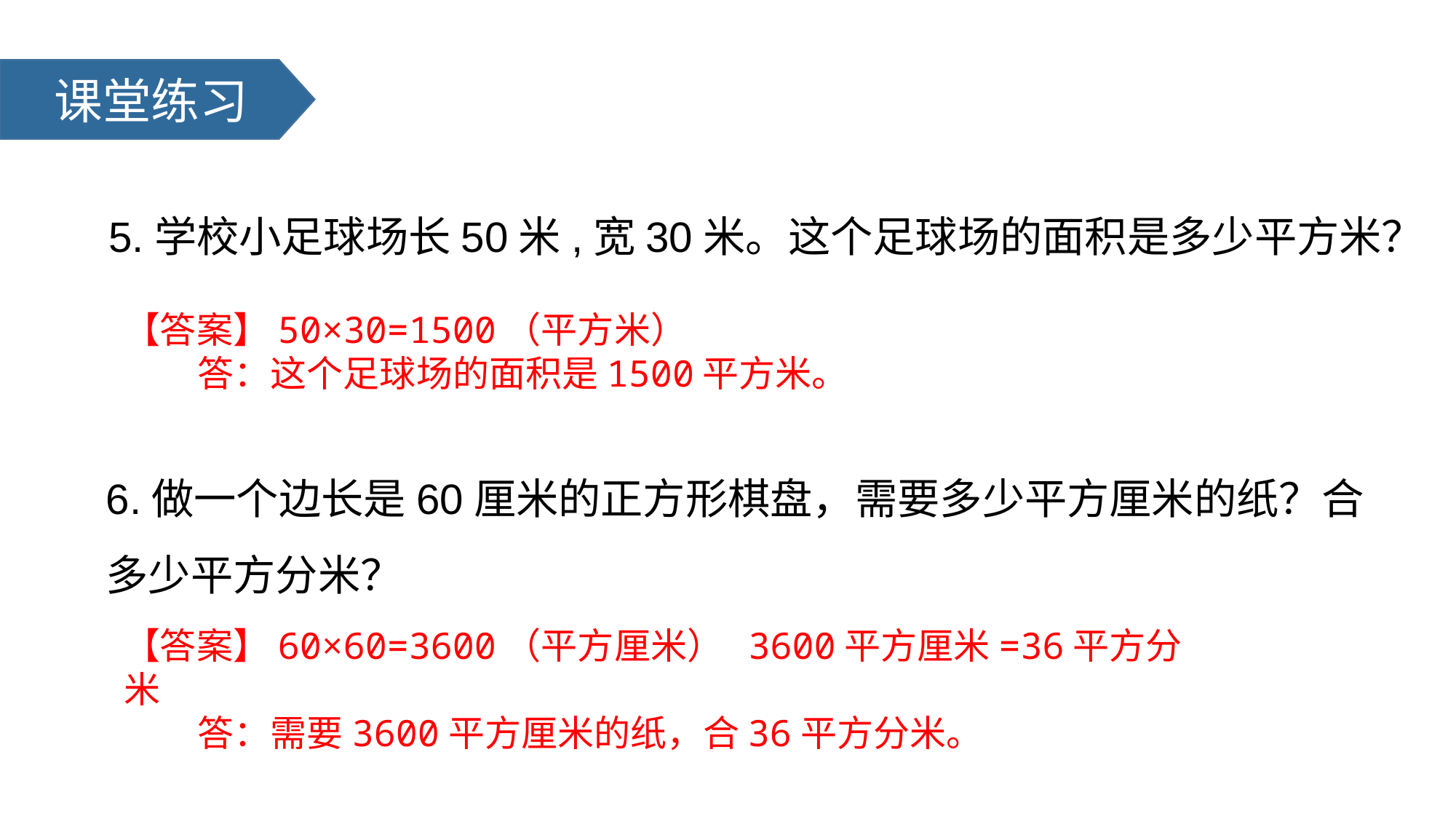

课堂练习
5.学校小足球场长50米,宽30米。这个足球场的面积是多少平方米？
【答案】50×30=1500（平方米）
        答：这个足球场的面积是1500平方米。
6.做一个边长是60厘米的正方形棋盘，需要多少平方厘米的纸？合多少平方分米？
【答案】60×60=3600（平方厘米）  3600平方厘米=36平方分米
        答：需要3600平方厘米的纸，合36平方分米。